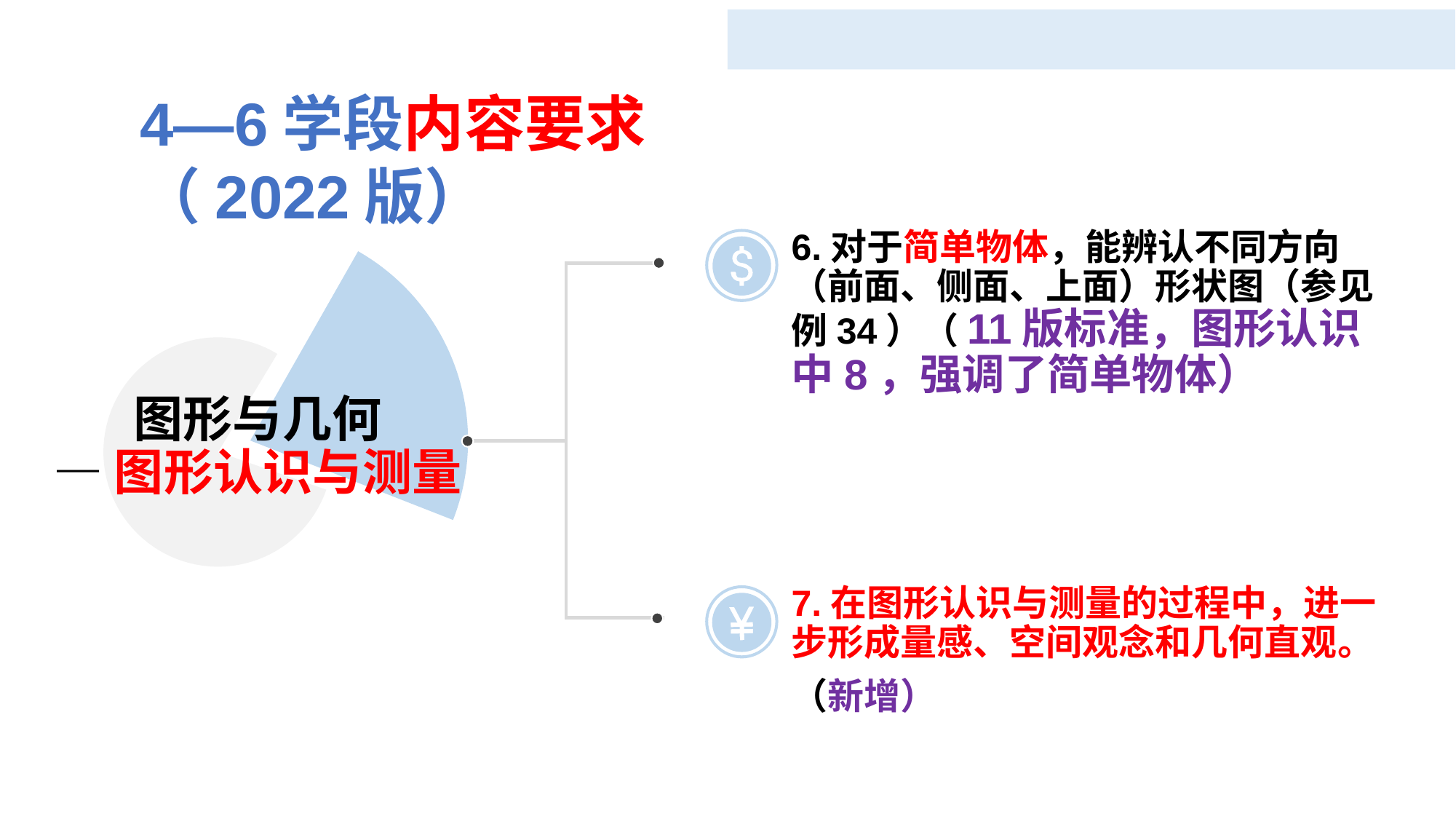

4—6学段内容要求
（2022版）

6.对于简单物体，能辨认不同方向（前面、侧面、上面）形状图（参见例34）（11版标准，图形认识中8，强调了简单物体）

7.在图形认识与测量的过程中，进一步形成量感、空间观念和几何直观。
（新增）

图形与几何
—图形认识与测量